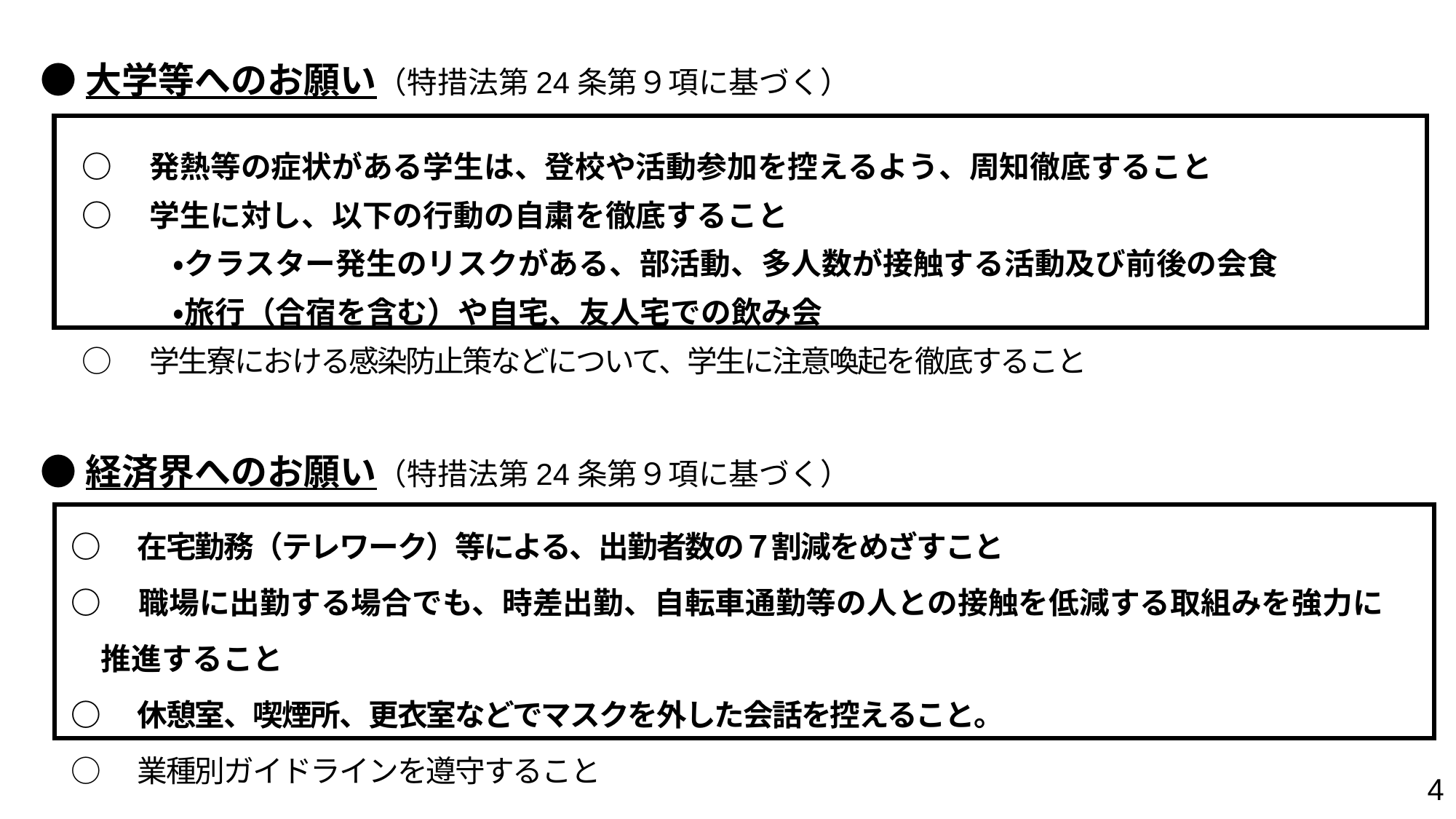

●大学等へのお願い（特措法第24条第９項に基づく）

○　発熱等の症状がある学生は、登校や活動参加を控えるよう、周知徹底すること
○　学生に対し、以下の行動の自粛を徹底すること
　　　・クラスター発生のリスクがある、部活動、多人数が接触する活動及び前後の会食
　　　・旅行（合宿を含む）や自宅、友人宅での飲み会
○　学生寮における感染防止策などについて、学生に注意喚起を徹底すること

●経済界へのお願い（特措法第24条第９項に基づく）

○　在宅勤務（テレワーク）等による、出勤者数の７割減をめざすこと
○　職場に出勤する場合でも、時差出勤、自転車通勤等の人との接触を低減する取組みを強力に
　推進すること
○　休憩室、喫煙所、更衣室などでマスクを外した会話を控えること。
○　業種別ガイドラインを遵守すること

4